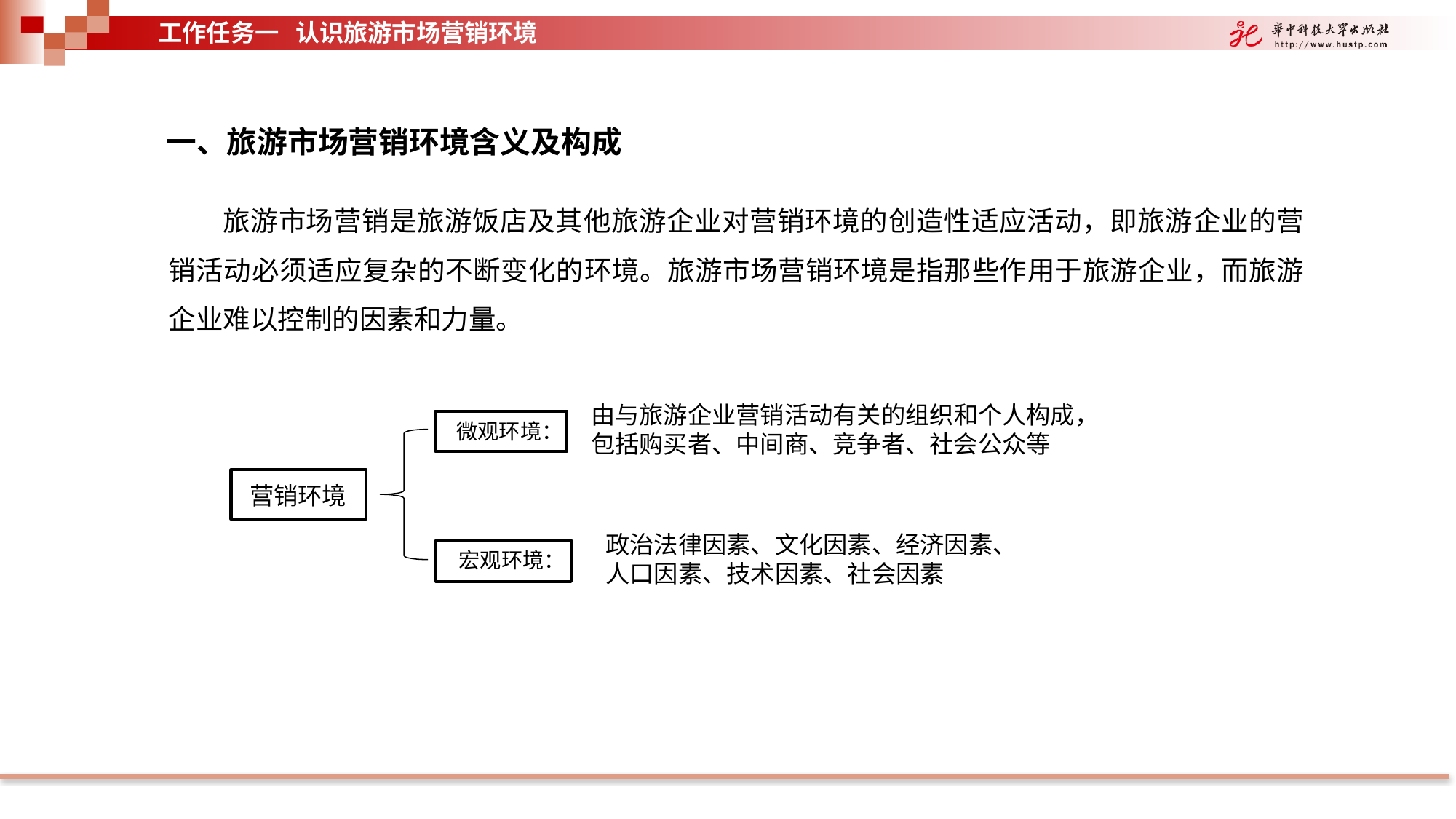

工作任务一   认识旅游市场营销环境
一、旅游市场营销环境含义及构成
旅游市场营销是旅游饭店及其他旅游企业对营销环境的创造性适应活动，即旅游企业的营销活动必须适应复杂的不断变化的环境。旅游市场营销环境是指那些作用于旅游企业，而旅游企业难以控制的因素和力量。
由与旅游企业营销活动有关的组织和个人构成，
包括购买者、中间商、竞争者、社会公众等

微观环境：

营销环境

宏观环境：
政治法律因素、文化因素、经济因素、
人口因素、技术因素、社会因素